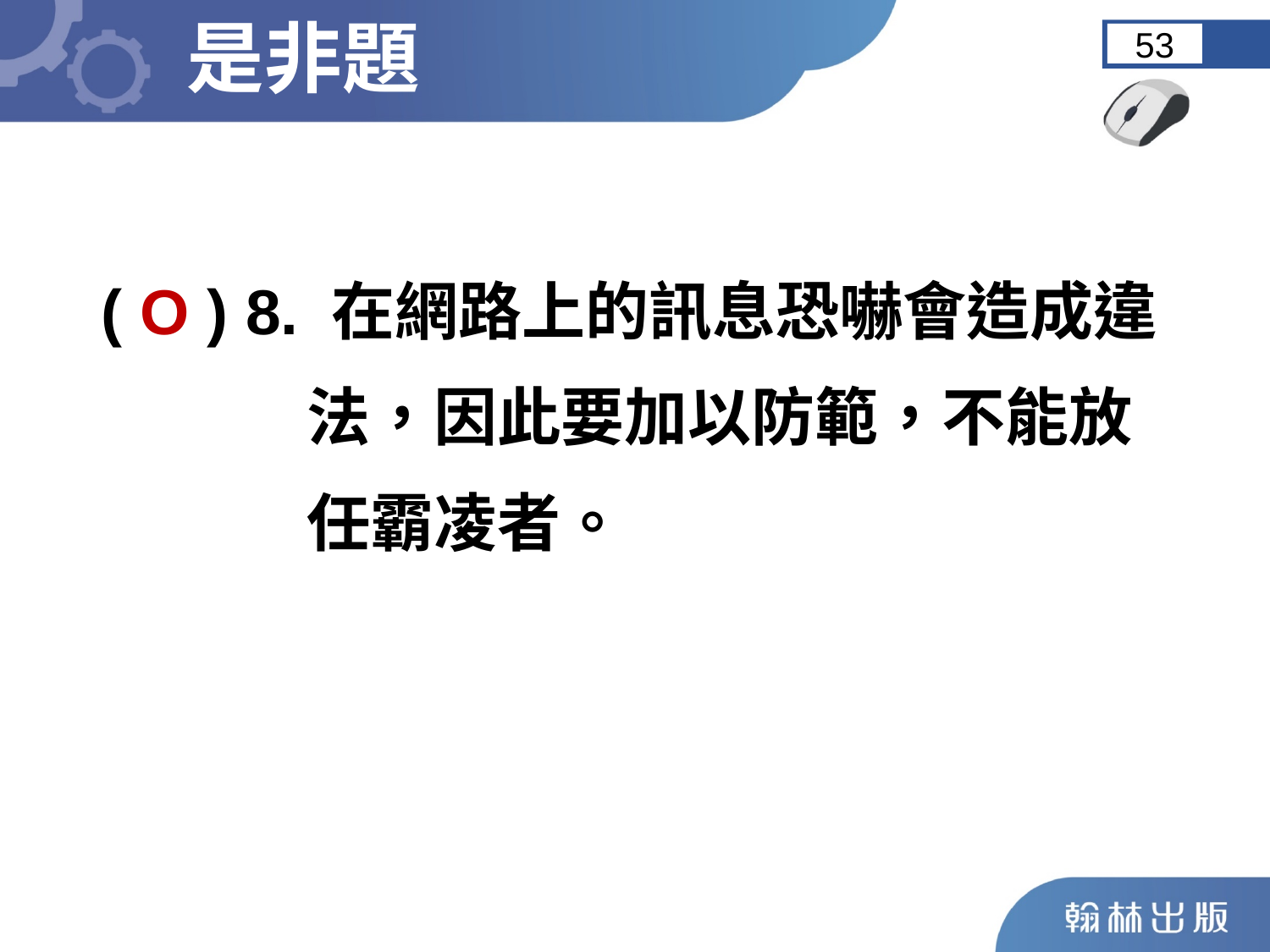

是非題

53
	( O ) 8. 在網路上的訊息恐嚇會造成違
               法，因此要加以防範，不能放
               任霸凌者。